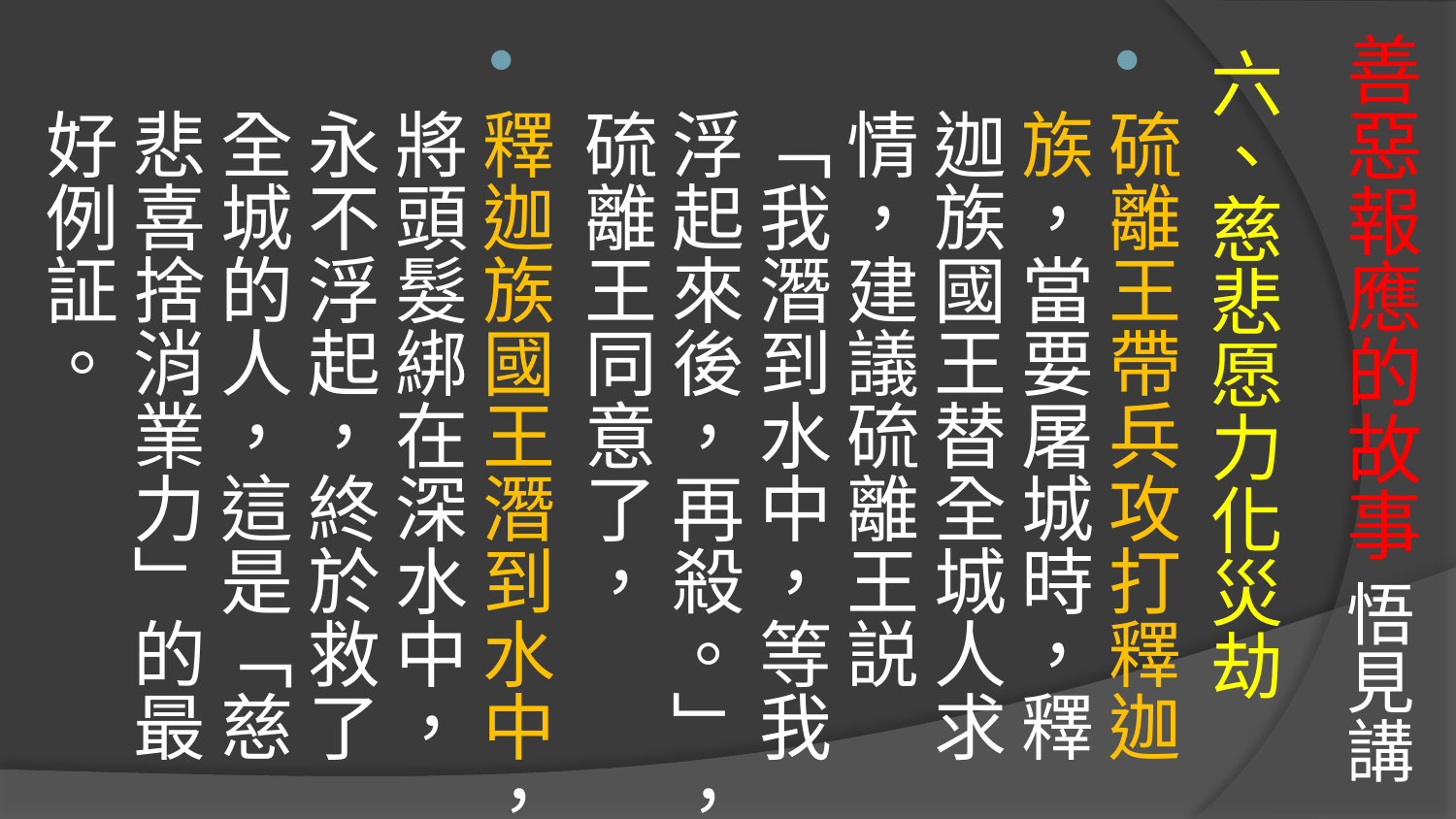

# 善惡報應的故事 悟見講
六、慈悲愿力化災劫
硫離王帶兵攻打釋迦族，當要屠城時，釋迦族國王替全城人求情，建議硫離王説「我潛到水中，等我浮起來後，再殺。」，硫離王同意了，
釋迦族國王潛到水中，將頭髮綁在深水中，永不浮起，終於救了全城的人，這是「慈悲喜捨消業力」的最好例証。